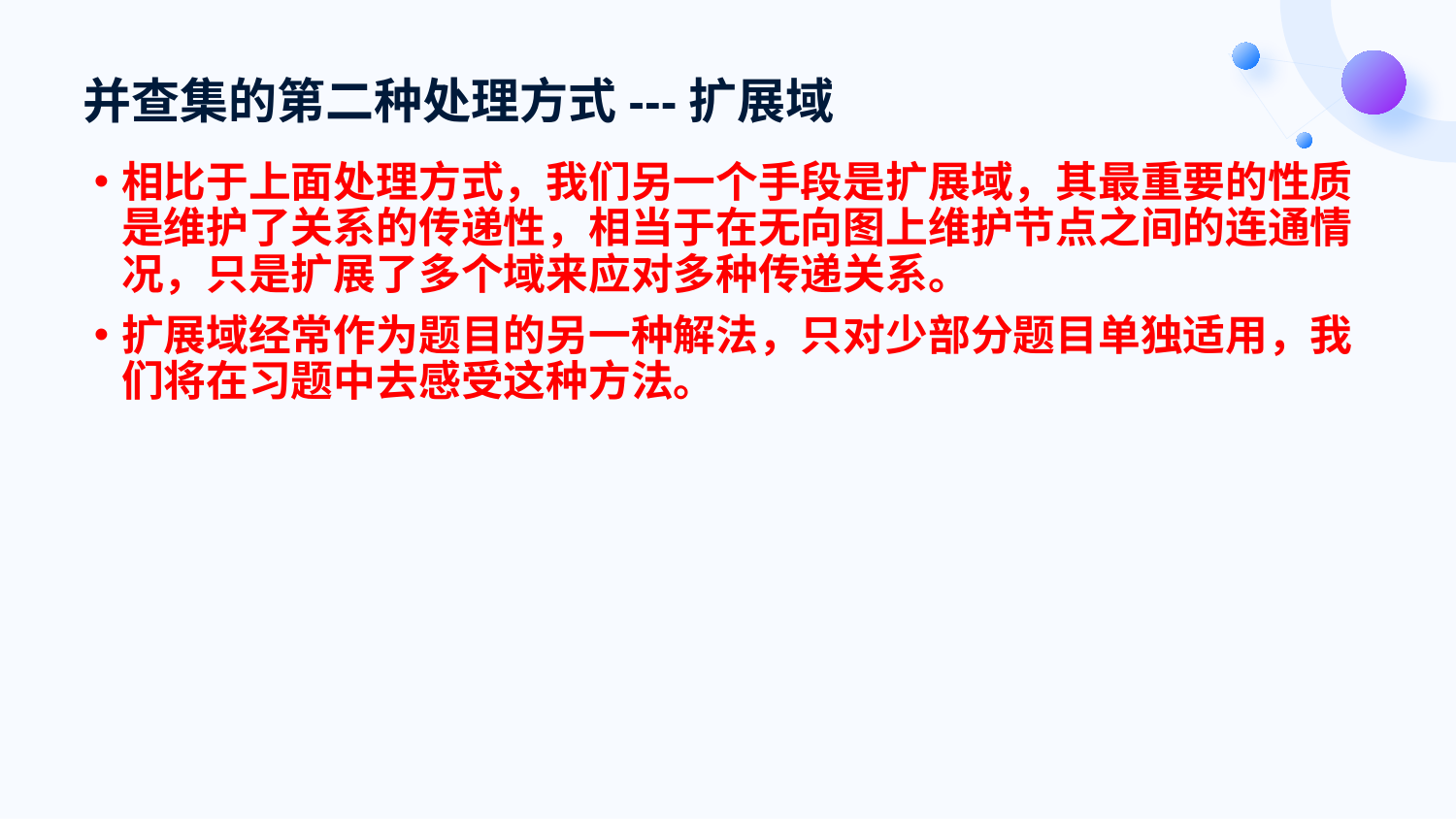

# 并查集的第二种处理方式---扩展域
相比于上面处理方式，我们另一个手段是扩展域，其最重要的性质是维护了关系的传递性，相当于在无向图上维护节点之间的连通情况，只是扩展了多个域来应对多种传递关系。
扩展域经常作为题目的另一种解法，只对少部分题目单独适用，我们将在习题中去感受这种方法。